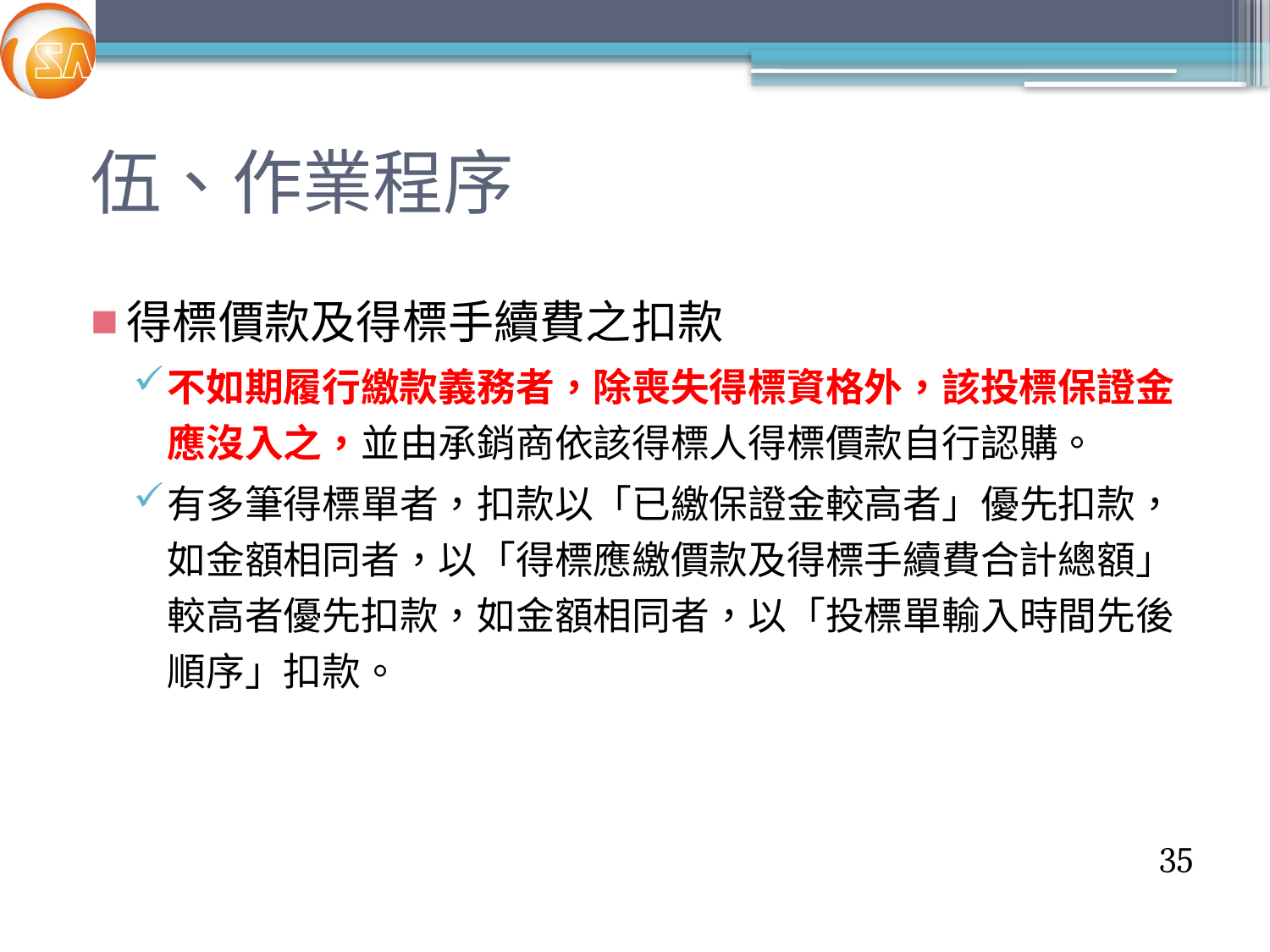

# 伍、作業程序
得標價款及得標手續費之扣款
不如期履行繳款義務者，除喪失得標資格外，該投標保證金應沒入之，並由承銷商依該得標人得標價款自行認購。
有多筆得標單者，扣款以「已繳保證金較高者」優先扣款，如金額相同者，以「得標應繳價款及得標手續費合計總額」較高者優先扣款，如金額相同者，以「投標單輸入時間先後順序」扣款。
35